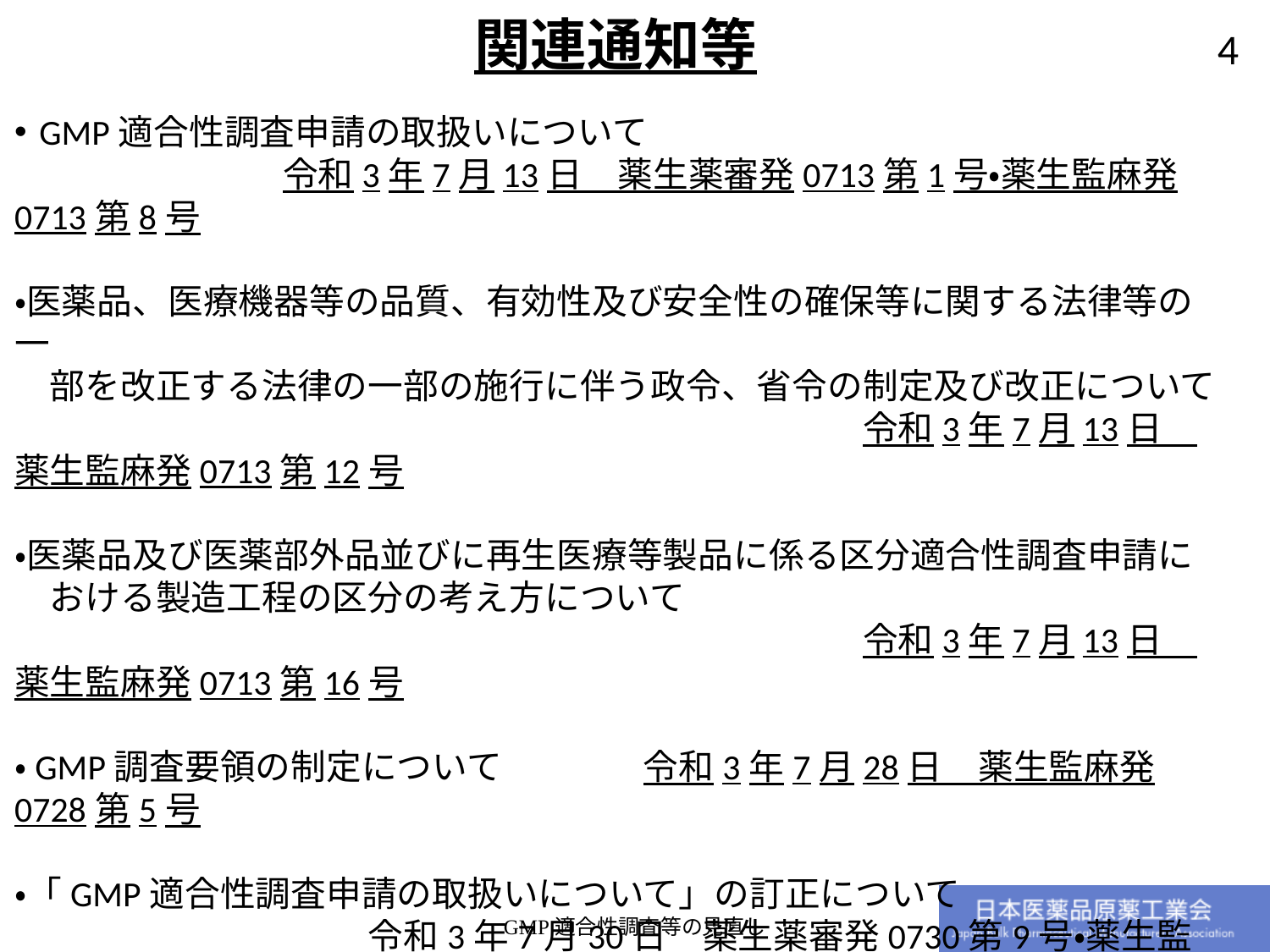

関連通知等
GMP適合性調査申請の取扱いについて
	　　　　令和3年7月13日　薬生薬審発0713第1号・薬生監麻発0713第8号

・医薬品、医療機器等の品質、有効性及び安全性の確保等に関する法律等の一
　部を改正する法律の一部の施行に伴う政令、省令の制定及び改正について
　　　　　　　　　　　　　　　　　　　　　　　　令和3年7月13日　薬生監麻発0713第12号

・医薬品及び医薬部外品並びに再生医療等製品に係る区分適合性調査申請に
　おける製造工程の区分の考え方について
　　　　　　　　　　　　　　　　　　　　　　　　令和3年7月13日　薬生監麻発0713第16号

・GMP調査要領の制定について　　　　令和3年7月28日　薬生監麻発0728第5号

・「GMP適合性調査申請の取扱いについて」の訂正について
　　　　　　　　　　令和3年7月30日　薬生薬審発0730第9号・薬生監麻発0730第7号

・区分適合性調査申請に係る製造工程の区分に関する質疑応答集（Q&A）につい
　て　　　　　　　　　　　　　　　　　　　　　　　　　　　　　　　令和3年7月30日　事務連絡
GMP適合性調査等の見直し